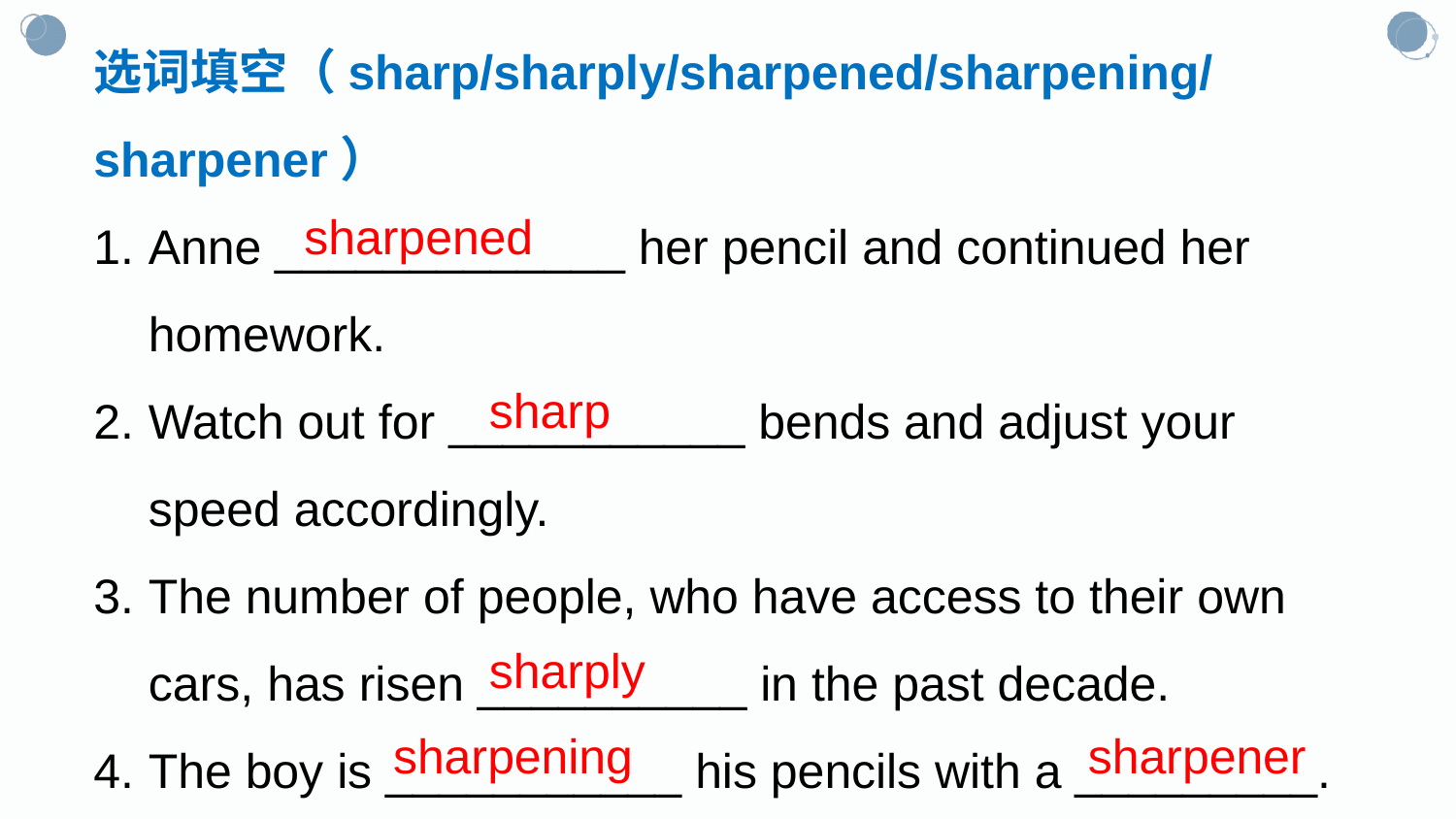

选词填空（sharp/sharply/sharpened/sharpening/sharpener）
Anne _____________ her pencil and continued her homework.
Watch out for ___________ bends and adjust your speed accordingly.
The number of people, who have access to their own cars, has risen __________ in the past decade.
The boy is ___________ his pencils with a _________.
sharpened
sharp
sharply
sharpening
sharpener